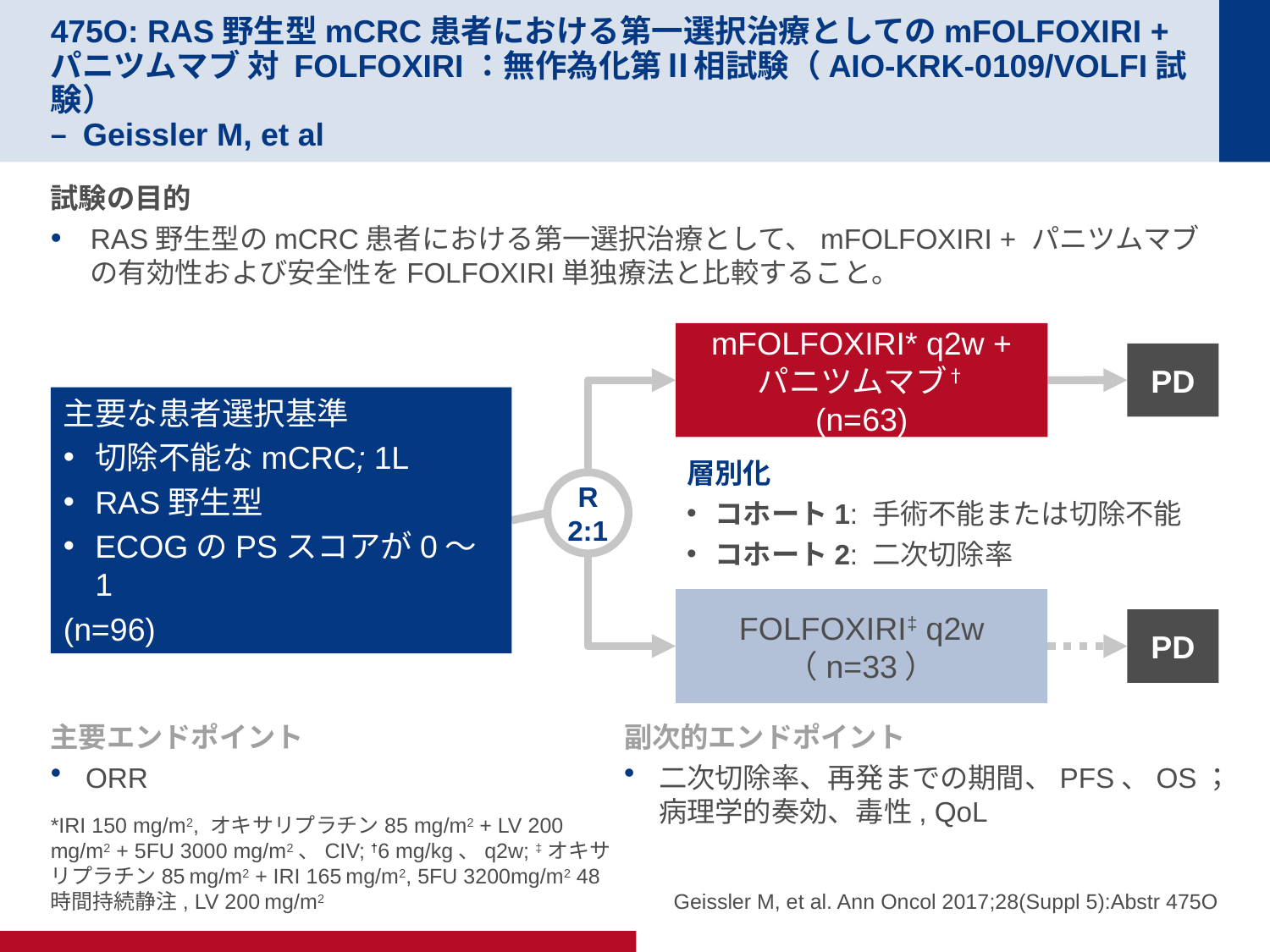

# 475O: RAS野生型mCRC患者における第一選択治療としてのmFOLFOXIRI + パニツムマブ 対 FOLFOXIRI：無作為化第Ⅱ相試験（AIO-KRK-0109/VOLFI試験） – Geissler M, et al
試験の目的
RAS野生型のmCRC患者における第一選択治療として、mFOLFOXIRI + パニツムマブの有効性および安全性をFOLFOXIRI単独療法と比較すること。

mFOLFOXIRI* q2w + パニツムマブ†
(n=63)
PD
主要な患者選択基準
切除不能なmCRC; 1L
RAS野生型
ECOGのPSスコアが0～1
(n=96)
層別化
コホート1: 手術不能または切除不能
コホート2: 二次切除率
R
2:1
FOLFOXIRI‡ q2w
（n=33）
PD
主要エンドポイント
ORR

副次的エンドポイント
二次切除率、再発までの期間、PFS、OS；病理学的奏効、毒性, QoL
*IRI 150 mg/m2, オキサリプラチン85 mg/m2 + LV 200 mg/m2 + 5FU 3000 mg/m2、CIV; †6 mg/kg、q2w; ‡オキサリプラチン85 mg/m2 + IRI 165 mg/m2, 5FU 3200mg/m2 48時間持続静注, LV 200 mg/m2
Geissler M, et al. Ann Oncol 2017;28(Suppl 5):Abstr 475O